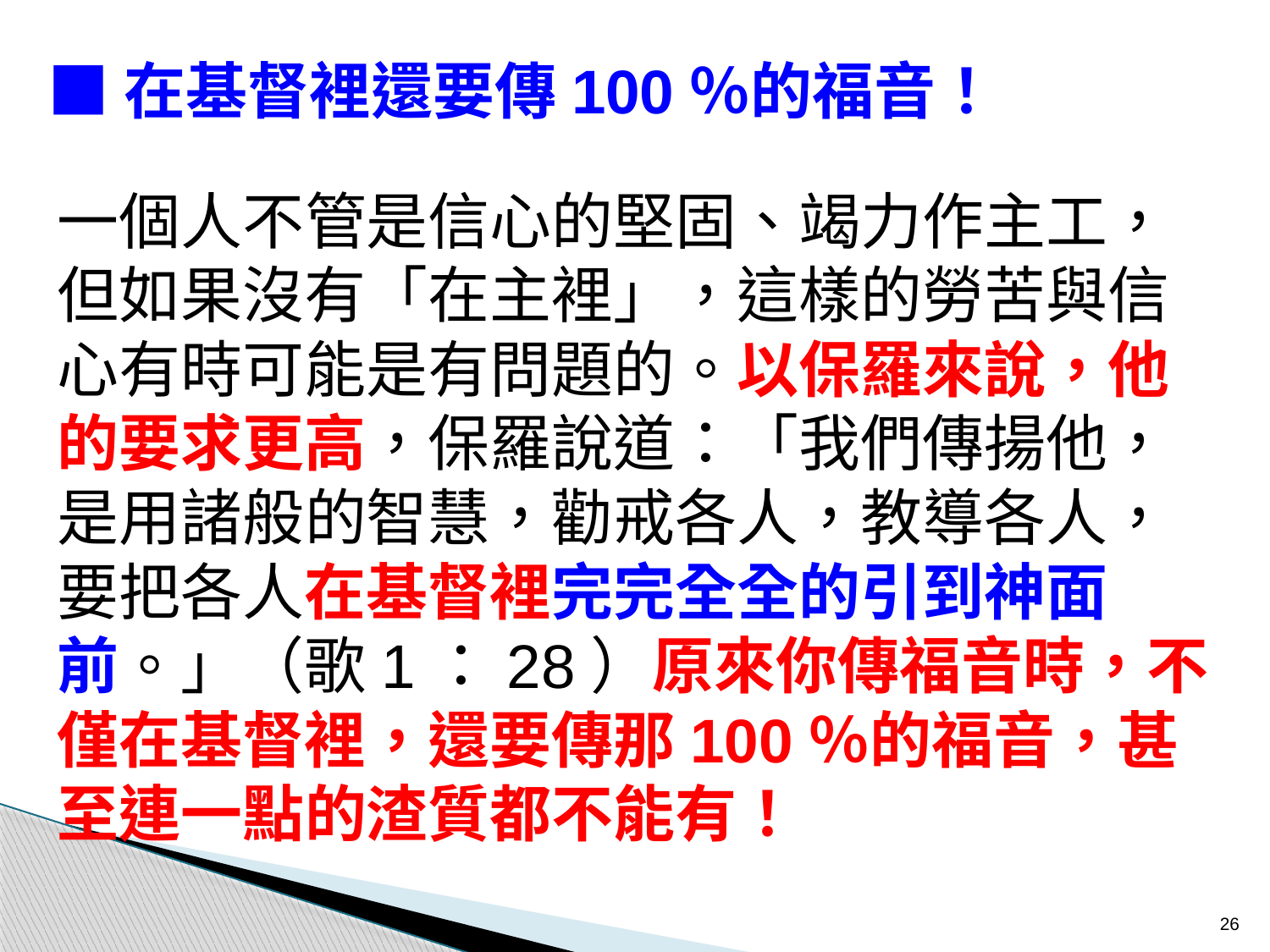

■在基督裡還要傳100％的福音！
一個人不管是信心的堅固、竭力作主工，但如果沒有「在主裡」，這樣的勞苦與信心有時可能是有問題的。以保羅來說，他的要求更高，保羅說道：「我們傳揚他，是用諸般的智慧，勸戒各人，教導各人，要把各人在基督裡完完全全的引到神面前。」（歌1：28）原來你傳福音時，不僅在基督裡，還要傳那100％的福音，甚至連一點的渣質都不能有！
26